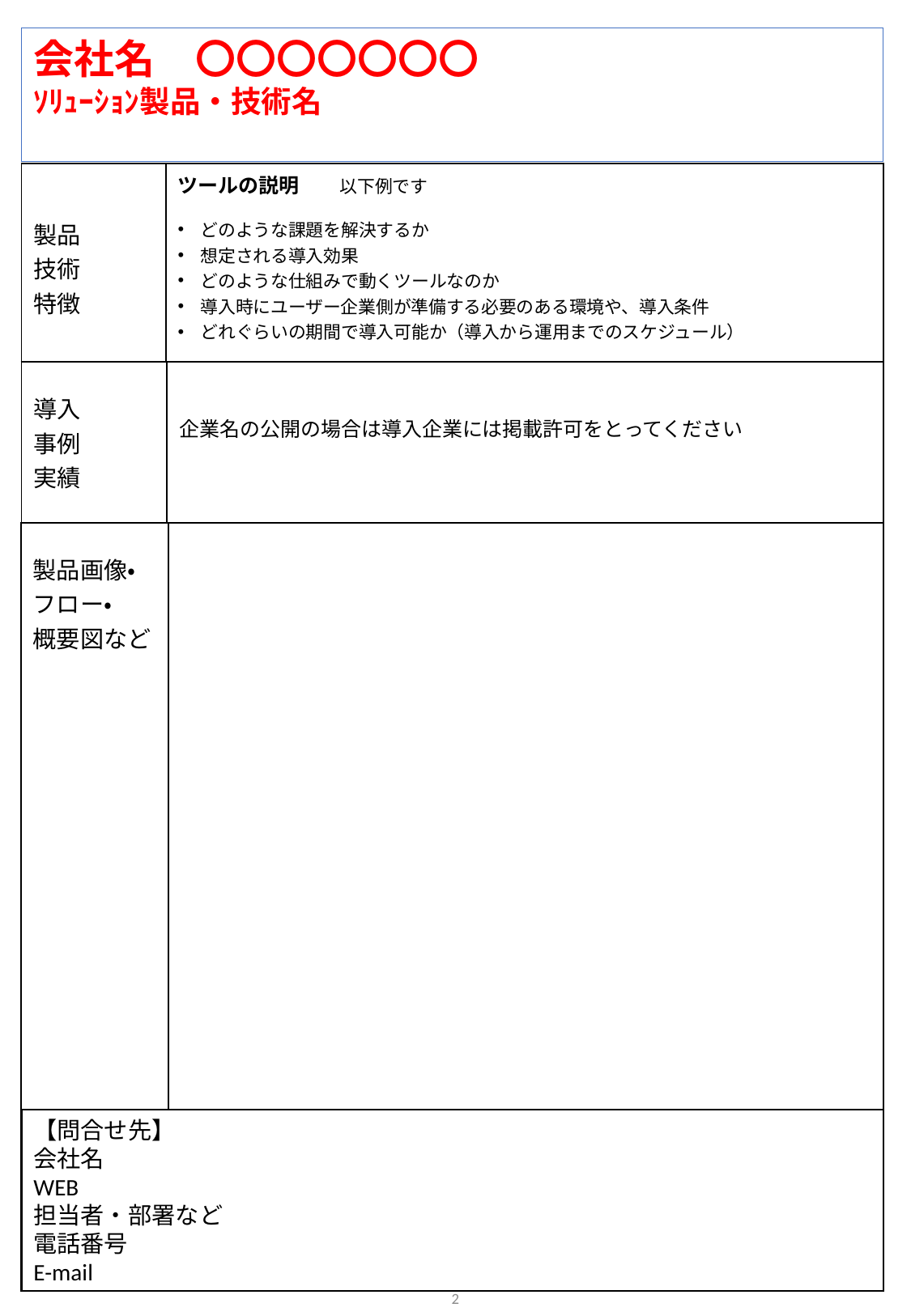

会社名　〇〇〇〇〇〇〇
ｿﾘｭｰｼｮﾝ製品・技術名

★当製品・技術情報はホームページなどで公開する予定です。わかりやすく作成してください。
★各項目の記入スペースは各社の都合に合わせてください。
| 製品 技術 特徴 | ツールの説明　　以下例です どのような課題を解決するか 想定される導入効果 どのような仕組みで動くツールなのか 導入時にユーザー企業側が準備する必要のある環境や、導入条件 どれぐらいの期間で導入可能か（導入から運用までのスケジュール） |
| --- | --- |
| 導入 事例 実績 | 企業名の公開の場合は導入企業には掲載許可をとってください |
| --- | --- |
| 製品画像・フロー・ 概要図など |  |
| --- | --- |
【問合せ先】
会社名
WEB
担当者・部署など
電話番号
E-mail
2